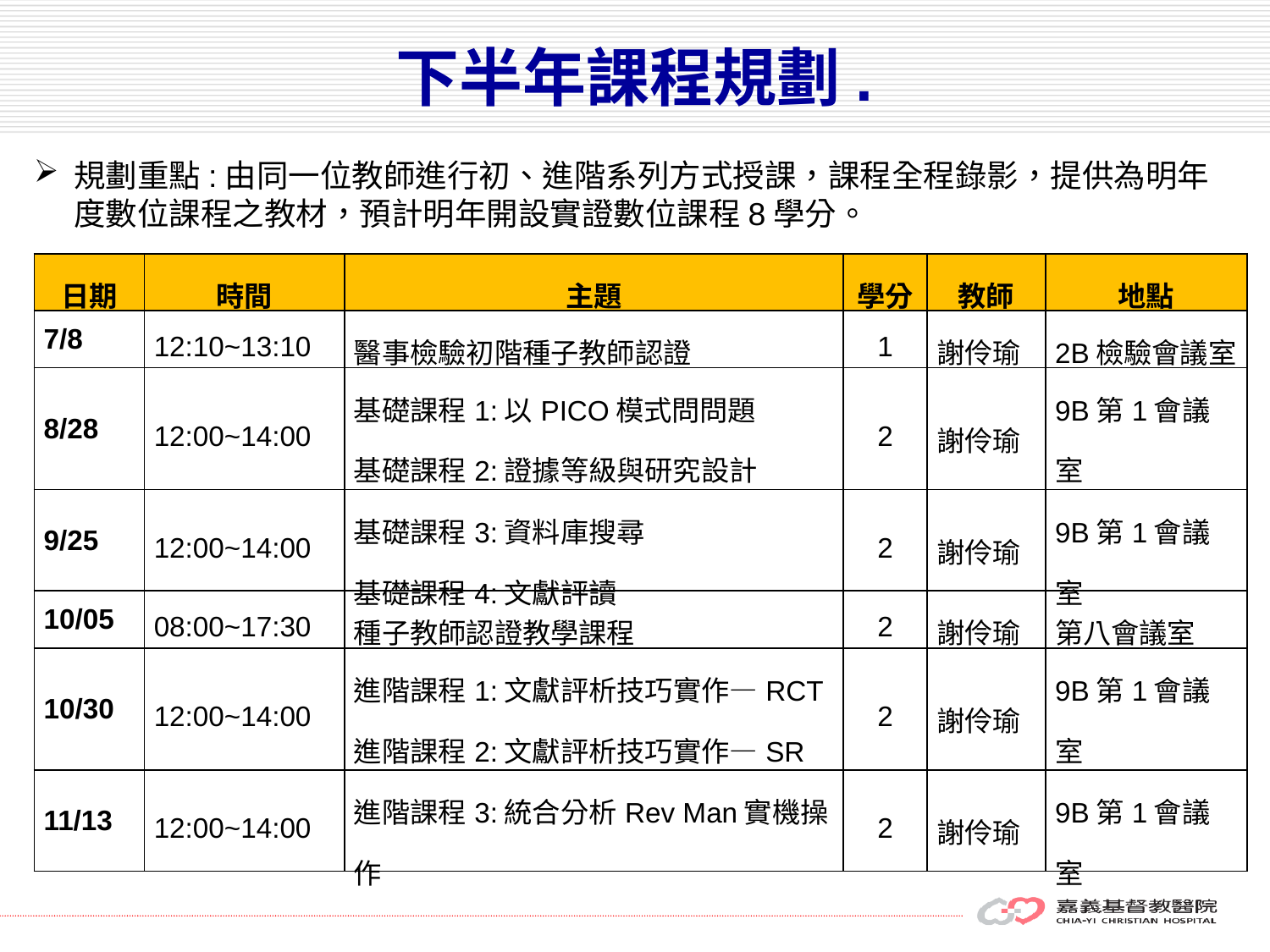

# 下半年課程規劃.
規劃重點:由同一位教師進行初、進階系列方式授課，課程全程錄影，提供為明年度數位課程之教材，預計明年開設實證數位課程8學分。
| 日期 | 時間 | 主題 | 學分 | 教師 | 地點 |
| --- | --- | --- | --- | --- | --- |
| 7/8 | 12:10~13:10 | 醫事檢驗初階種子教師認證 | 1 | 謝伶瑜 | 2B檢驗會議室 |
| 8/28 | 12:00~14:00 | 基礎課程1:以PICO模式問問題 基礎課程2:證據等級與研究設計 | 2 | 謝伶瑜 | 9B第1會議室 |
| 9/25 | 12:00~14:00 | 基礎課程3:資料庫搜尋 基礎課程4:文獻評讀 | 2 | 謝伶瑜 | 9B第1會議室 |
| 10/05 | 08:00~17:30 | 種子教師認證教學課程 | 2 | 謝伶瑜 | 第八會議室 |
| 10/30 | 12:00~14:00 | 進階課程1:文獻評析技巧實作—RCT 進階課程2:文獻評析技巧實作—SR | 2 | 謝伶瑜 | 9B第1會議室 |
| 11/13 | 12:00~14:00 | 進階課程3:統合分析Rev Man實機操作 | 2 | 謝伶瑜 | 9B第1會議室 |